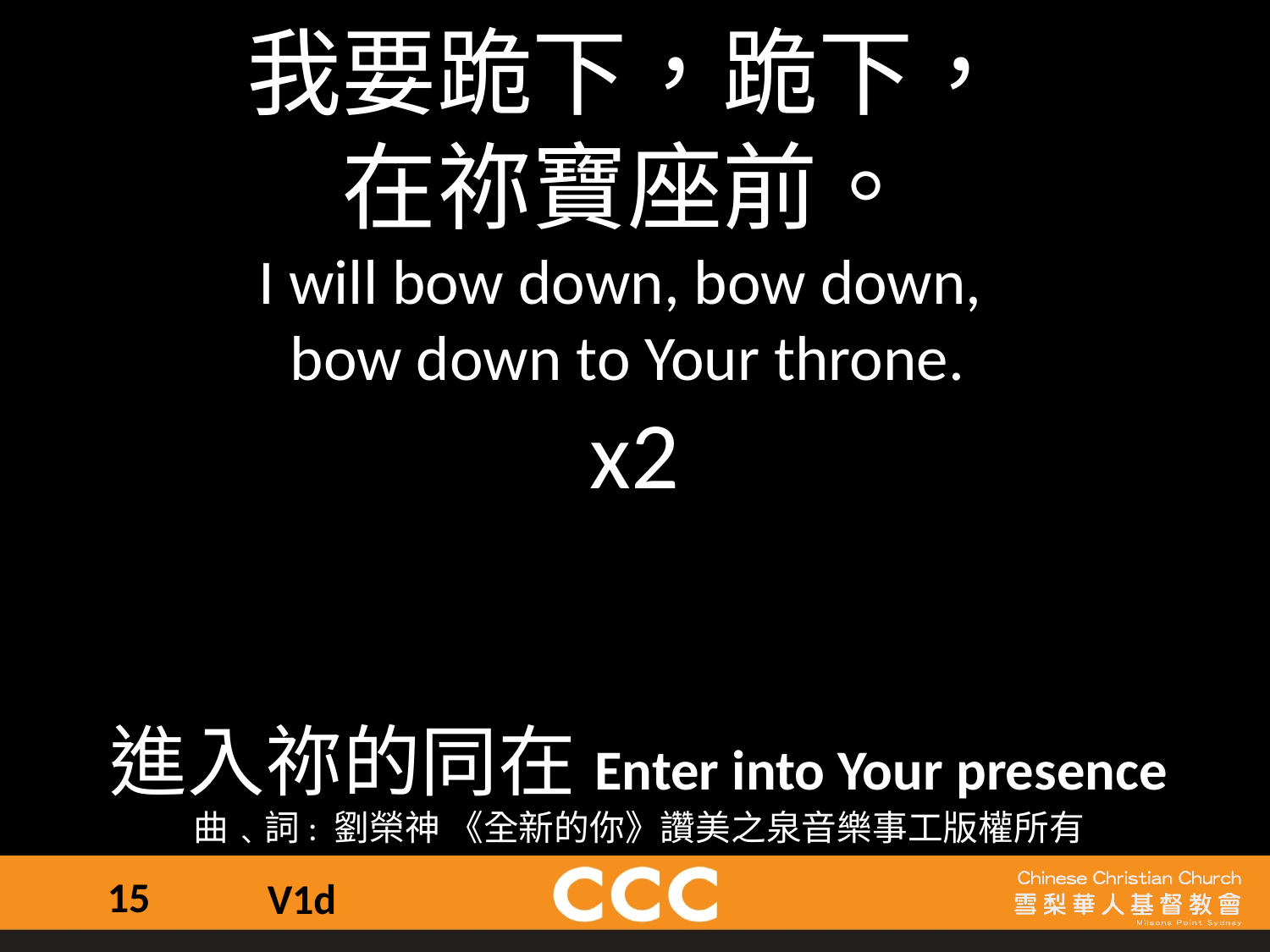

我要跪下，跪下，
在祢寶座前。
I will bow down, bow down,
bow down to Your throne.
 x2
進入祢的同在Enter into Your presence
曲﹑詞: 劉榮神 《全新的你》讚美之泉音樂事工版權所有

15
V1d